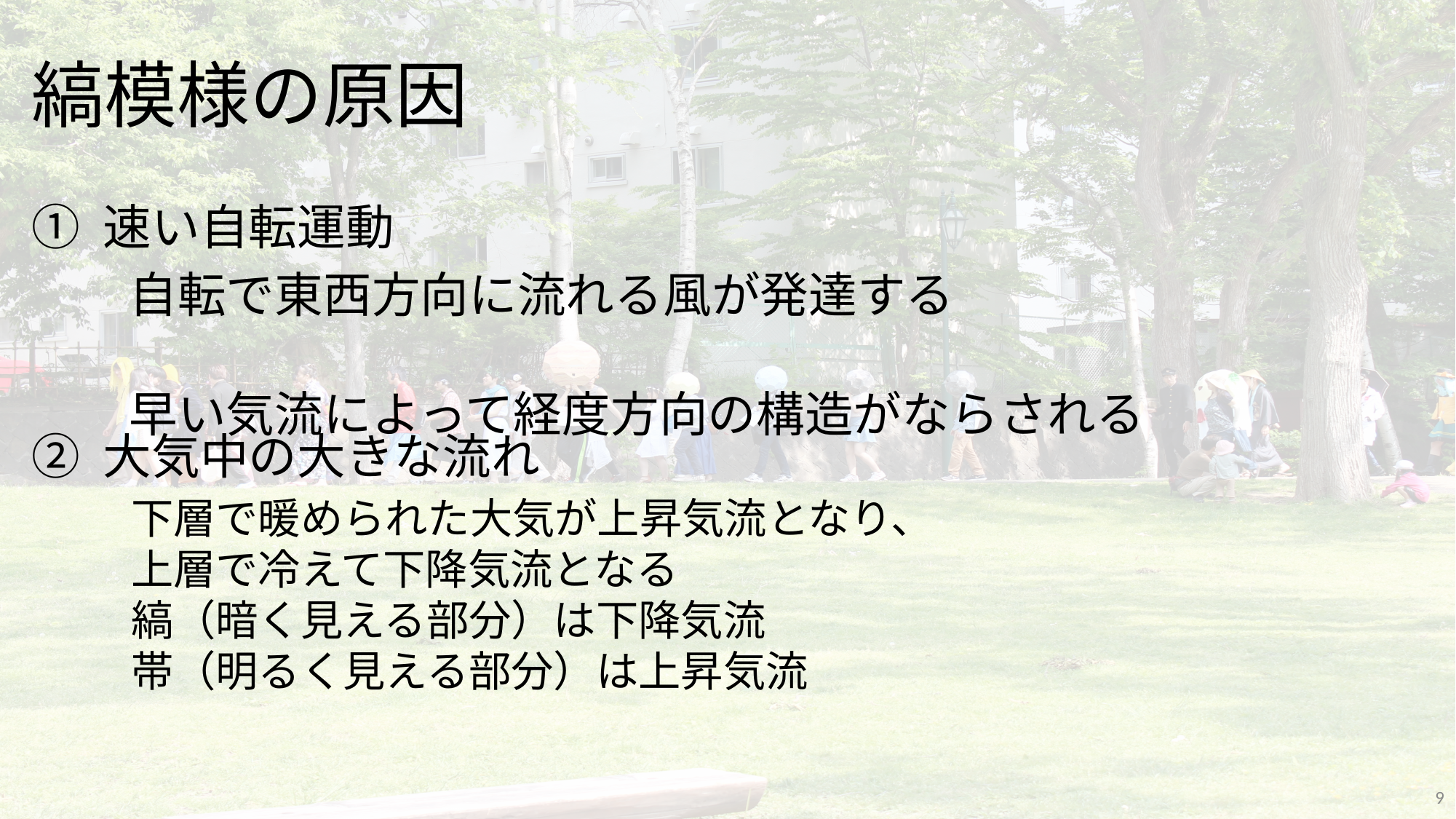

# 縞模様の原因
① 速い自転運動
　　自転で東西方向に流れる風が発達する
　　早い気流によって経度方向の構造がならされる

② 大気中の大きな流れ

下層で暖められた大気が上昇気流となり、上層で冷えて下降気流となる
縞（暗く見える部分）は下降気流
帯（明るく見える部分）は上昇気流
9